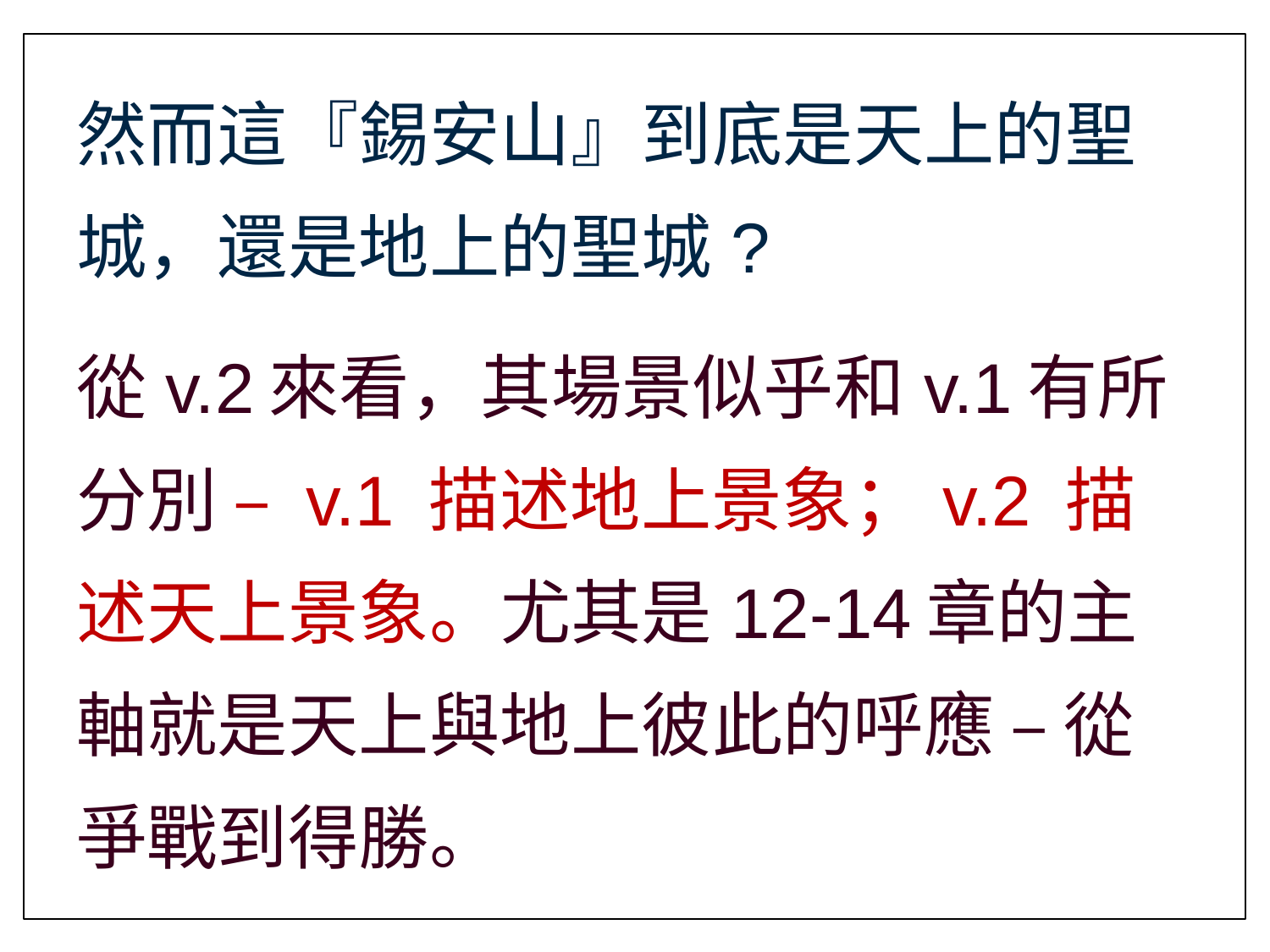

然而這『錫安山』到底是天上的聖城，還是地上的聖城?
從v.2來看，其場景似乎和v.1有所分別 – v.1 描述地上景象；v.2 描述天上景象。尤其是12-14章的主軸就是天上與地上彼此的呼應 – 從爭戰到得勝。